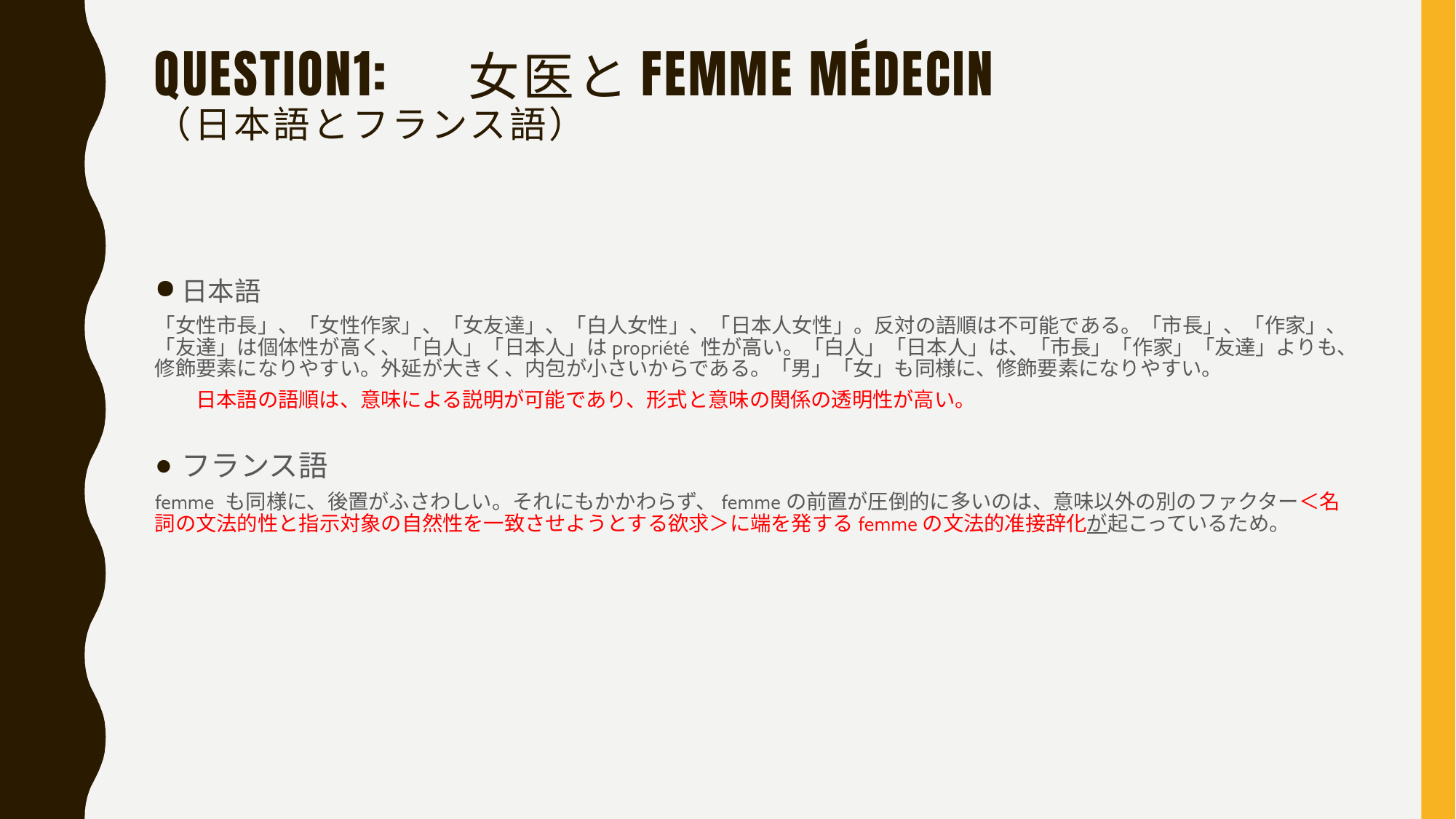

# Question1: 　女医とfemme médecin （日本語とフランス語）
日本語
「女性市長」、「女性作家」、「女友達」、「白人女性」、「日本人女性」。反対の語順は不可能である。「市長」、「作家」、「友達」は個体性が高く、「白人」「日本人」はpropriété 性が高い。「白人」「日本人」は、「市長」「作家」「友達」よりも、修飾要素になりやすい。外延が大きく、内包が小さいからである。「男」「女」も同様に、修飾要素になりやすい。
　　日本語の語順は、意味による説明が可能であり、形式と意味の関係の透明性が高い。

フランス語
femme も同様に、後置がふさわしい。それにもかかわらず、femmeの前置が圧倒的に多いのは、意味以外の別のファクター＜名詞の文法的性と指示対象の自然性を一致させようとする欲求＞に端を発するfemmeの文法的准接辞化が起こっているため。